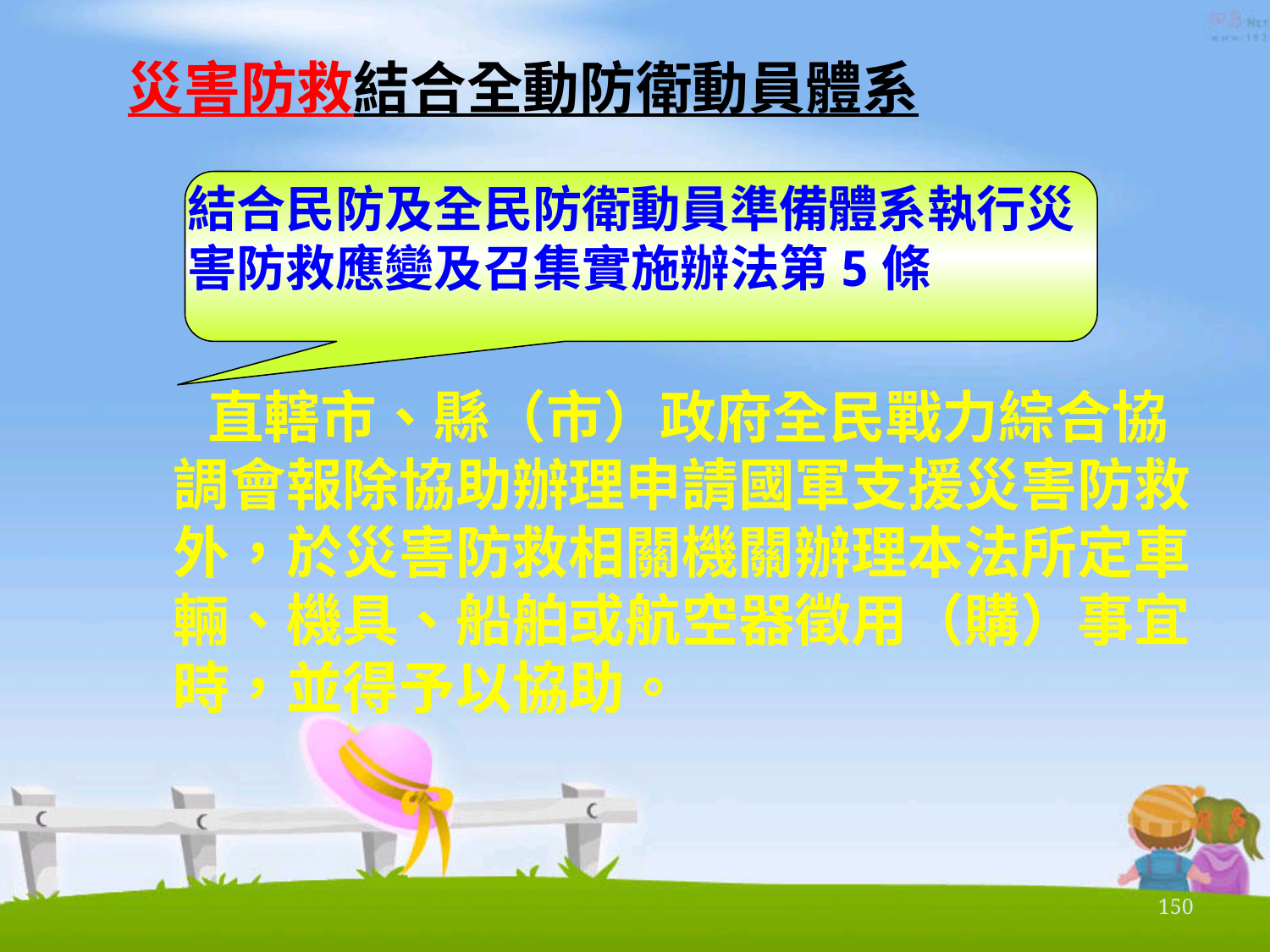

災害防救結合全動防衛動員體系
結合民防及全民防衛動員準備體系執行災害防救應變及召集實施辦法第5條

  直轄市、縣（市）政府全民戰力綜合協調會報除協助辦理申請國軍支援災害防救外，於災害防救相關機關辦理本法所定車輛、機具、船舶或航空器徵用（購）事宜時，並得予以協助。
150